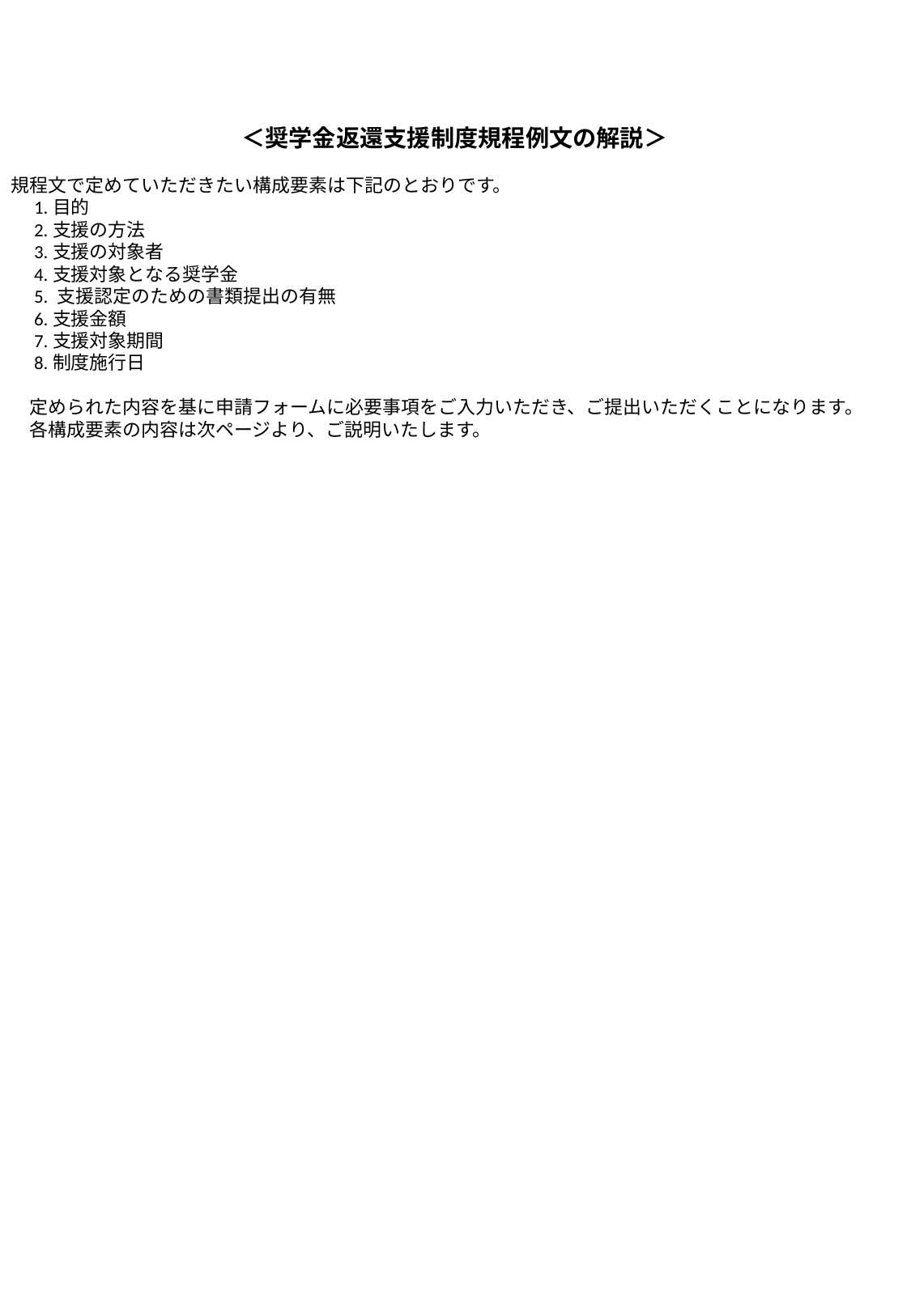

＜奨学金返還支援制度規程例文の解説＞

規程文で定めていただきたい構成要素は下記のとおりです。
　1.目的
　2.支援の方法
　3.支援の対象者
　4.支援対象となる奨学金
　5. 支援認定のための書類提出の有無
　6.支援金額
　7.支援対象期間
　8.制度施行日

　定められた内容を基に申請フォームに必要事項をご入力いただき、ご提出いただくことになります。
　各構成要素の内容は次ページより、ご説明いたします。